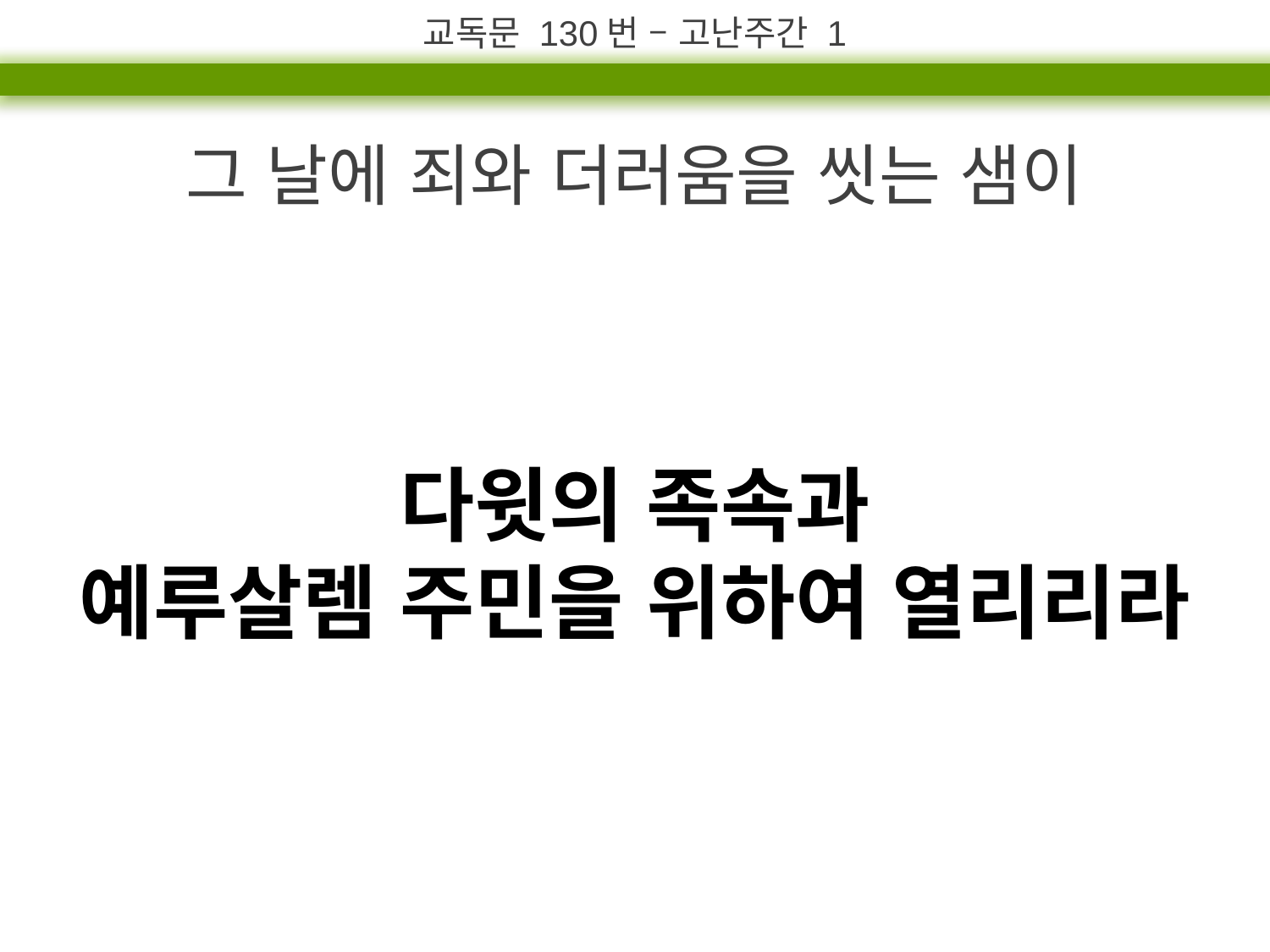

교독문 130번 – 고난주간 1

그 날에 죄와 더러움을 씻는 샘이
다윗의 족속과
예루살렘 주민을 위하여 열리리라